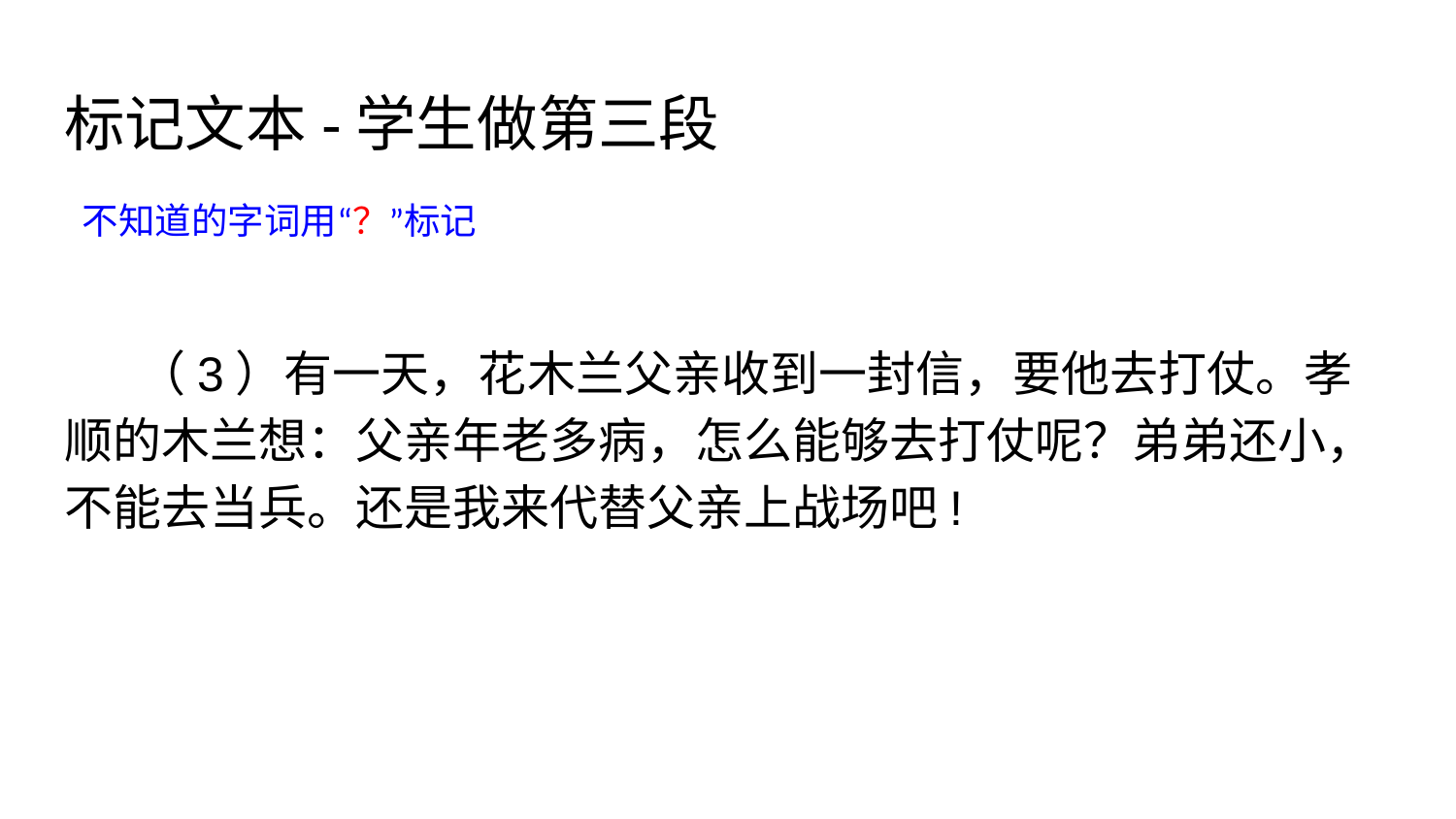

# 标记文本-学生做第三段
不知道的字词用“？”标记

（3）有一天，花木兰父亲收到一封信，要他去打仗。孝顺的木兰想：父亲年老多病，怎么能够去打仗呢？弟弟还小，不能去当兵。还是我来代替父亲上战场吧!